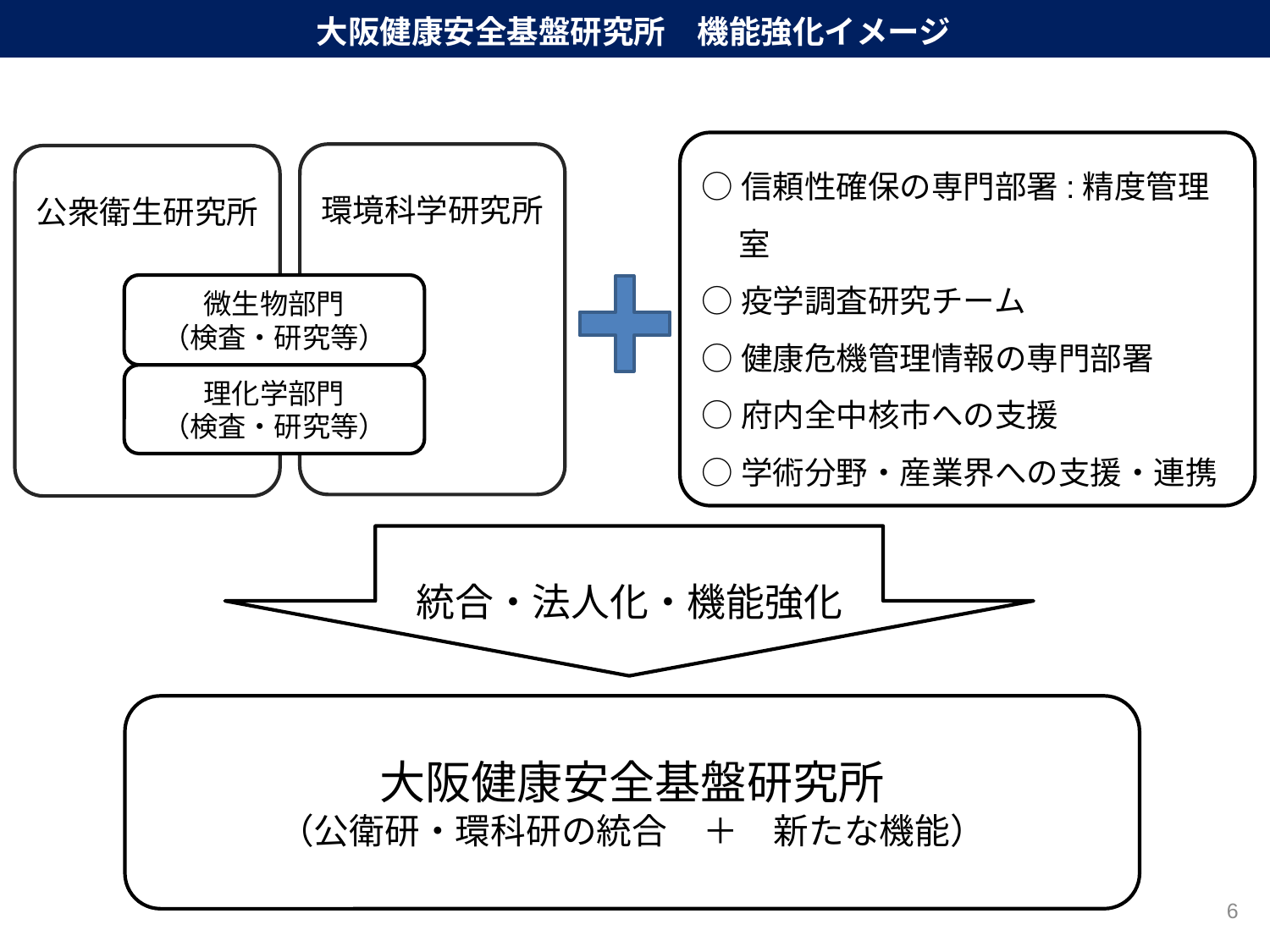

大阪健康安全基盤研究所　機能強化イメージ
環境科学研究所

公衆衛生研究所

○信頼性確保の専門部署:精度管理室
○疫学調査研究チーム
○健康危機管理情報の専門部署
○府内全中核市への支援
○学術分野・産業界への支援・連携
微生物部門
（検査・研究等）

理化学部門
（検査・研究等）

統合・法人化・機能強化
大阪健康安全基盤研究所
（公衛研・環科研の統合　＋　新たな機能）
6